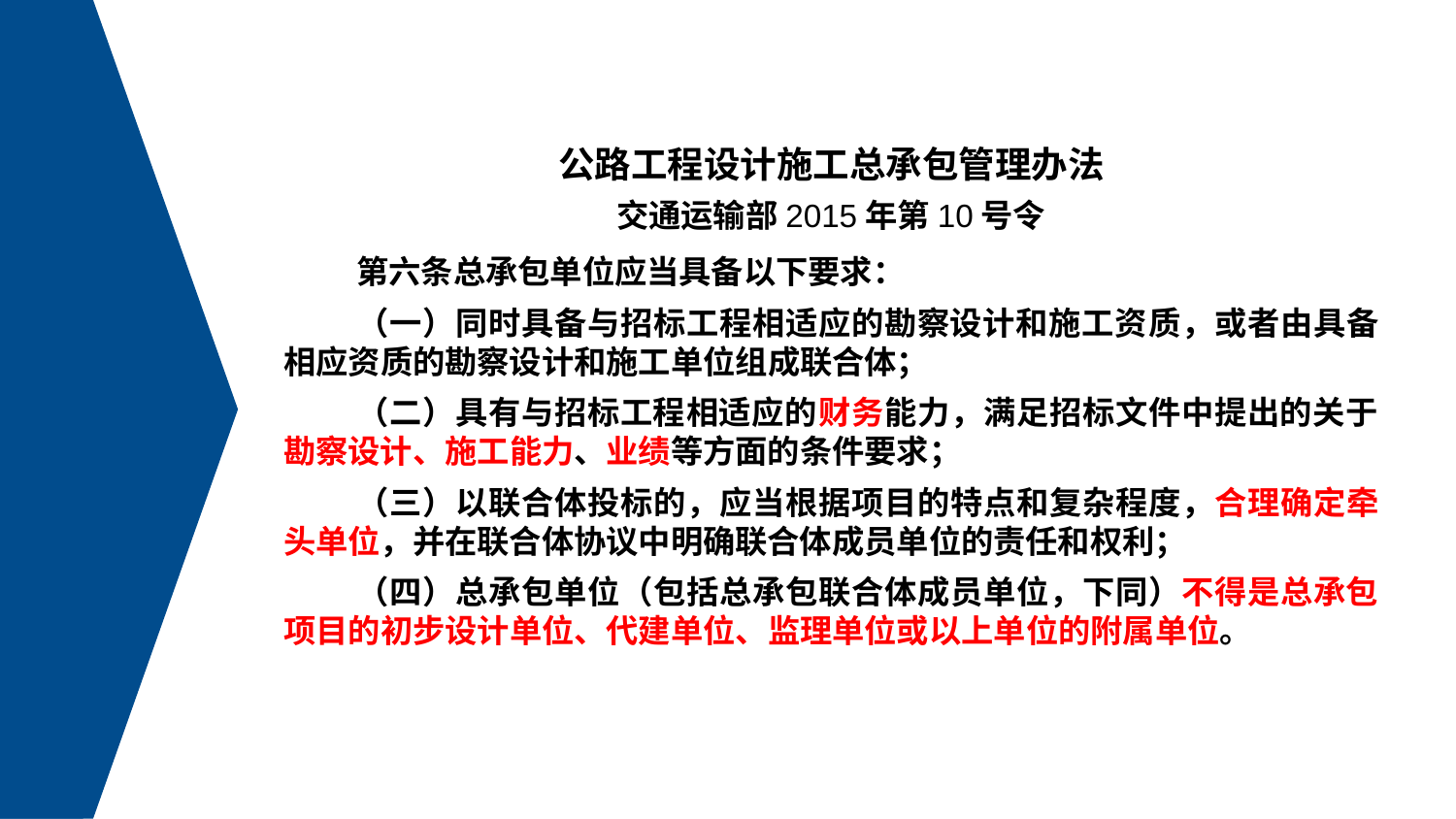

公路工程设计施工总承包管理办法
交通运输部2015年第10号令
第六条总承包单位应当具备以下要求：
（一）同时具备与招标工程相适应的勘察设计和施工资质，或者由具备相应资质的勘察设计和施工单位组成联合体；
（二）具有与招标工程相适应的财务能力，满足招标文件中提出的关于勘察设计、施工能力、业绩等方面的条件要求；
（三）以联合体投标的，应当根据项目的特点和复杂程度，合理确定牵头单位，并在联合体协议中明确联合体成员单位的责任和权利；
（四）总承包单位（包括总承包联合体成员单位，下同）不得是总承包项目的初步设计单位、代建单位、监理单位或以上单位的附属单位。